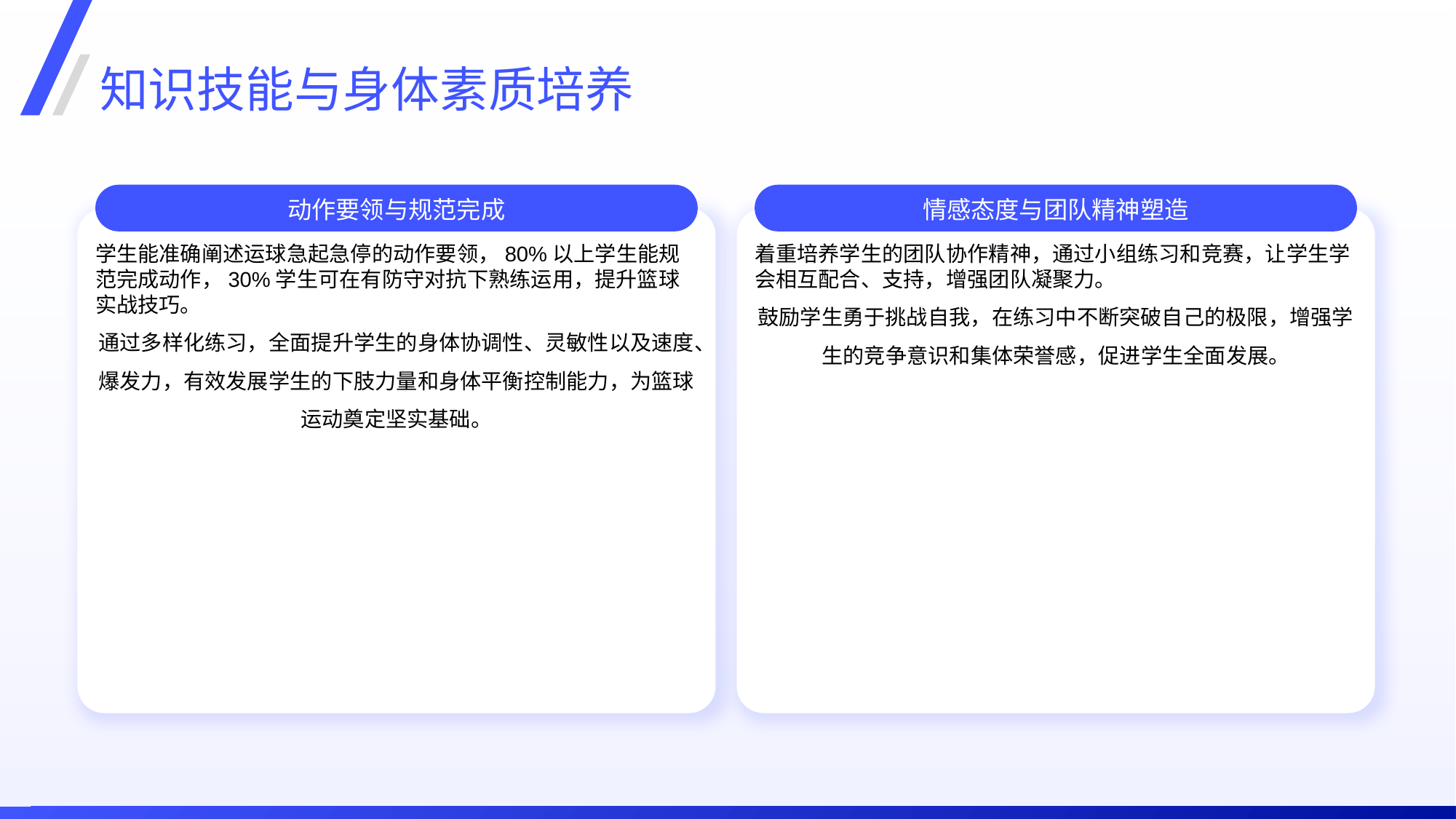

知识技能与身体素质培养

动作要领与规范完成
情感态度与团队精神塑造

学生能准确阐述运球急起急停的动作要领，80%以上学生能规范完成动作，30%学生可在有防守对抗下熟练运用，提升篮球实战技巧。
通过多样化练习，全面提升学生的身体协调性、灵敏性以及速度、爆发力，有效发展学生的下肢力量和身体平衡控制能力，为篮球运动奠定坚实基础。
着重培养学生的团队协作精神，通过小组练习和竞赛，让学生学会相互配合、支持，增强团队凝聚力。
鼓励学生勇于挑战自我，在练习中不断突破自己的极限，增强学生的竞争意识和集体荣誉感，促进学生全面发展。